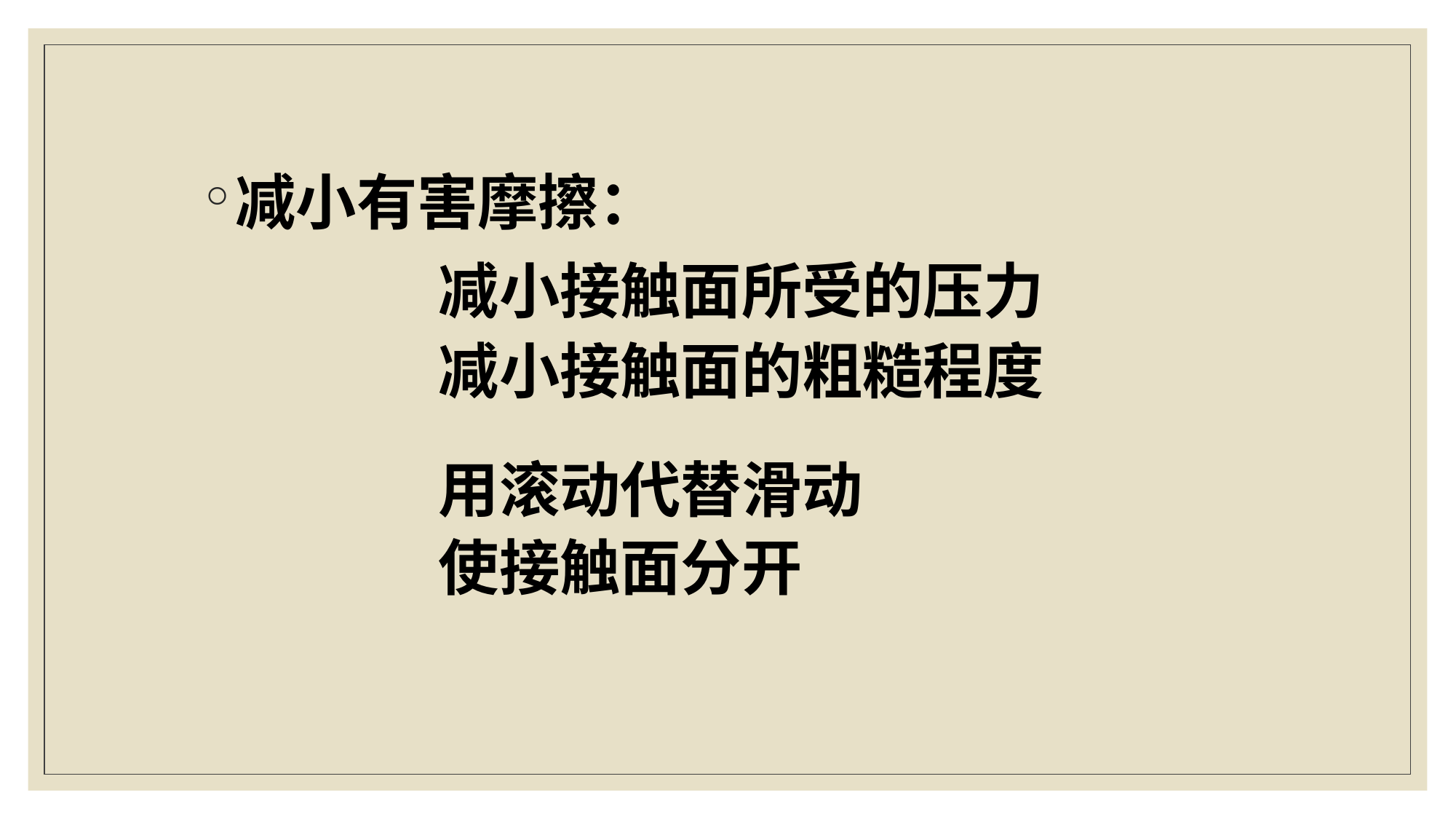

减小有害摩擦：
减小接触面所受的压力
减小接触面的粗糙程度
用滚动代替滑动
使接触面分开